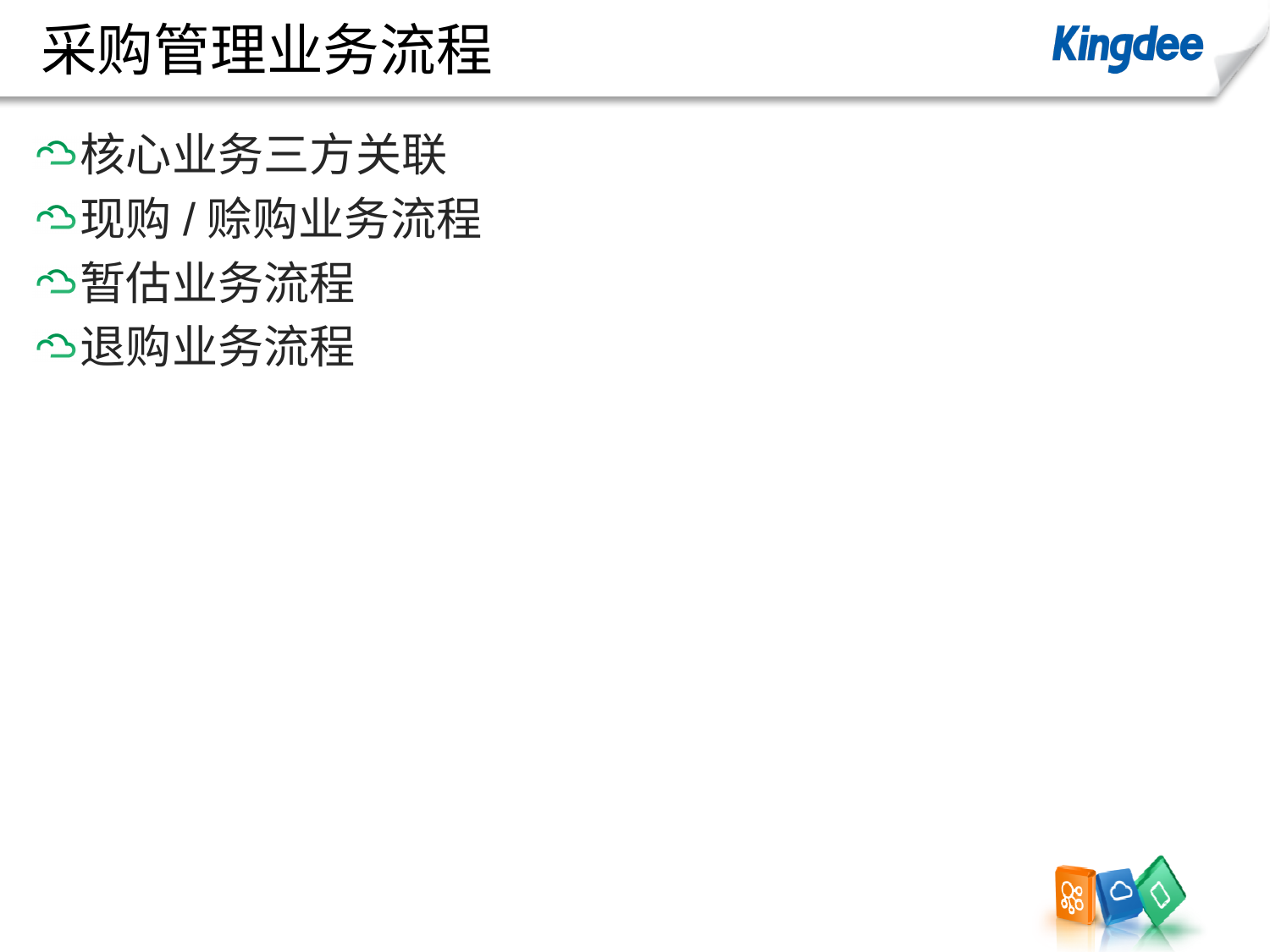

# 采购管理业务流程
核心业务三方关联
现购/赊购业务流程
暂估业务流程
退购业务流程